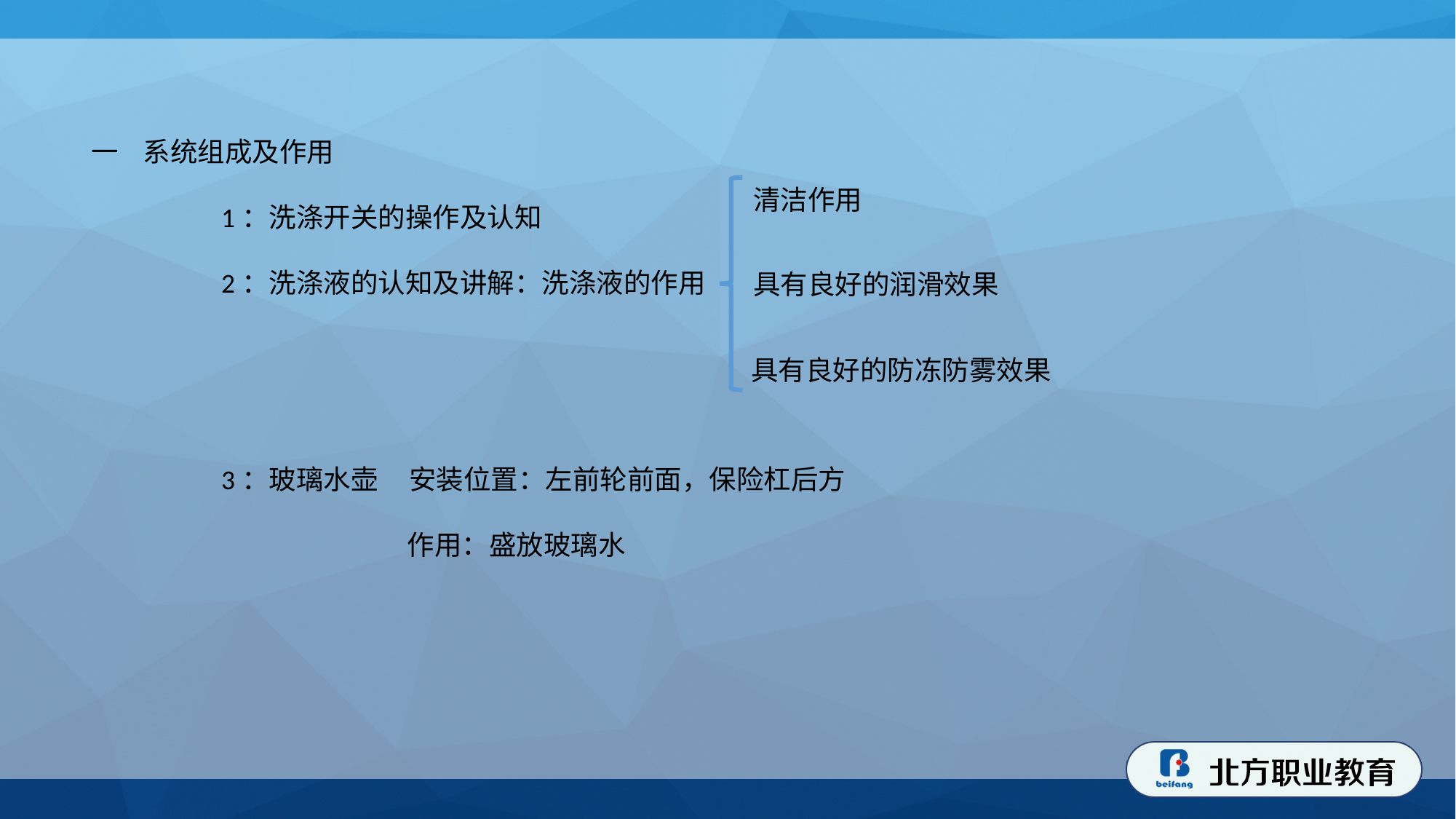

一    系统组成及作用

                     1：洗涤开关的操作及认知

                     2：洗涤液的认知及讲解：洗涤液的作用

                     3：玻璃水壶     安装位置：左前轮前面，保险杠后方

                                                  作用：盛放玻璃水

清洁作用
具有良好的润滑效果
具有良好的防冻防雾效果